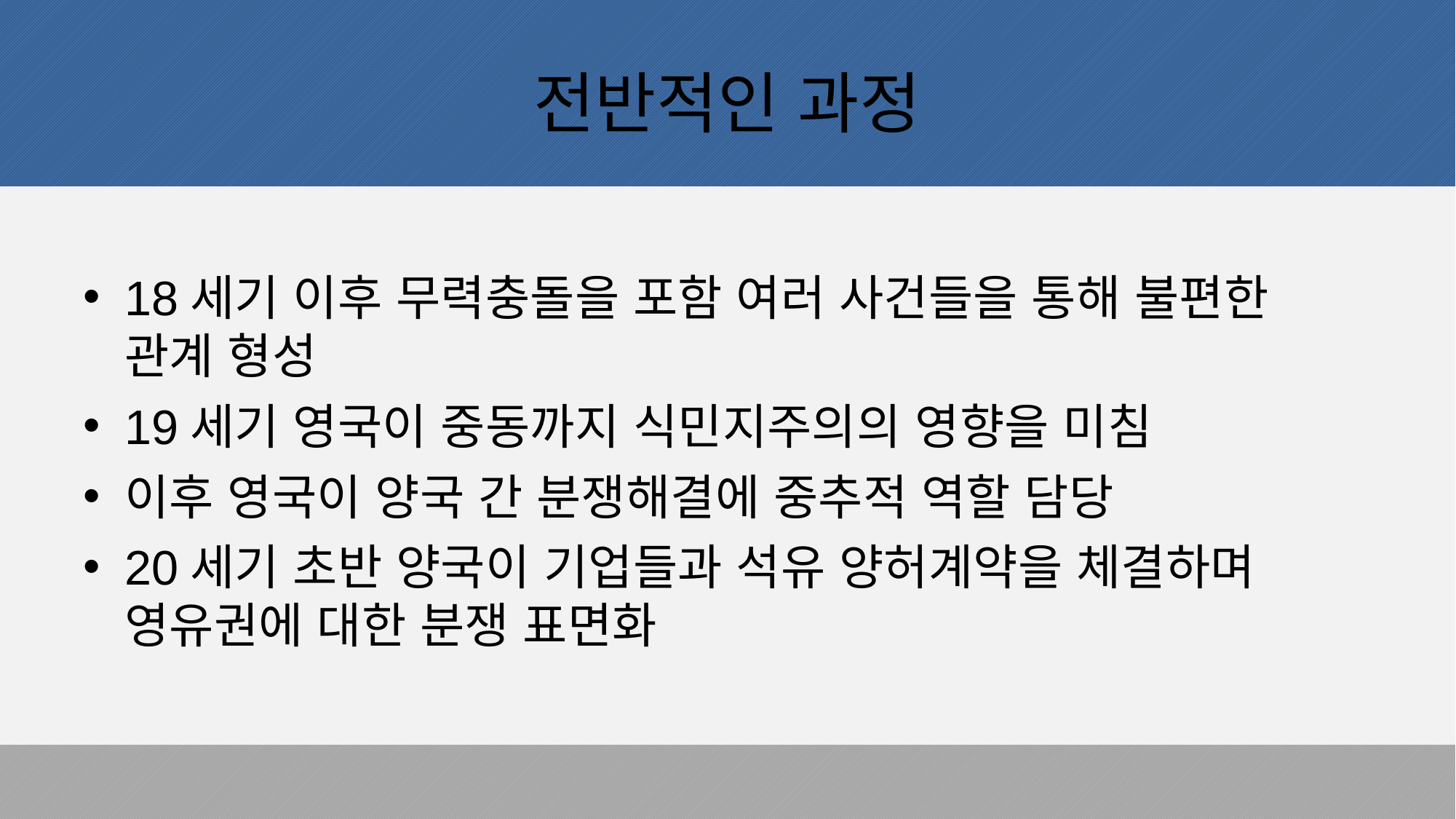

# 전반적인 과정

18세기 이후 무력충돌을 포함 여러 사건들을 통해 불편한 관계 형성
19세기 영국이 중동까지 식민지주의의 영향을 미침
이후 영국이 양국 간 분쟁해결에 중추적 역할 담당
20세기 초반 양국이 기업들과 석유 양허계약을 체결하며 영유권에 대한 분쟁 표면화